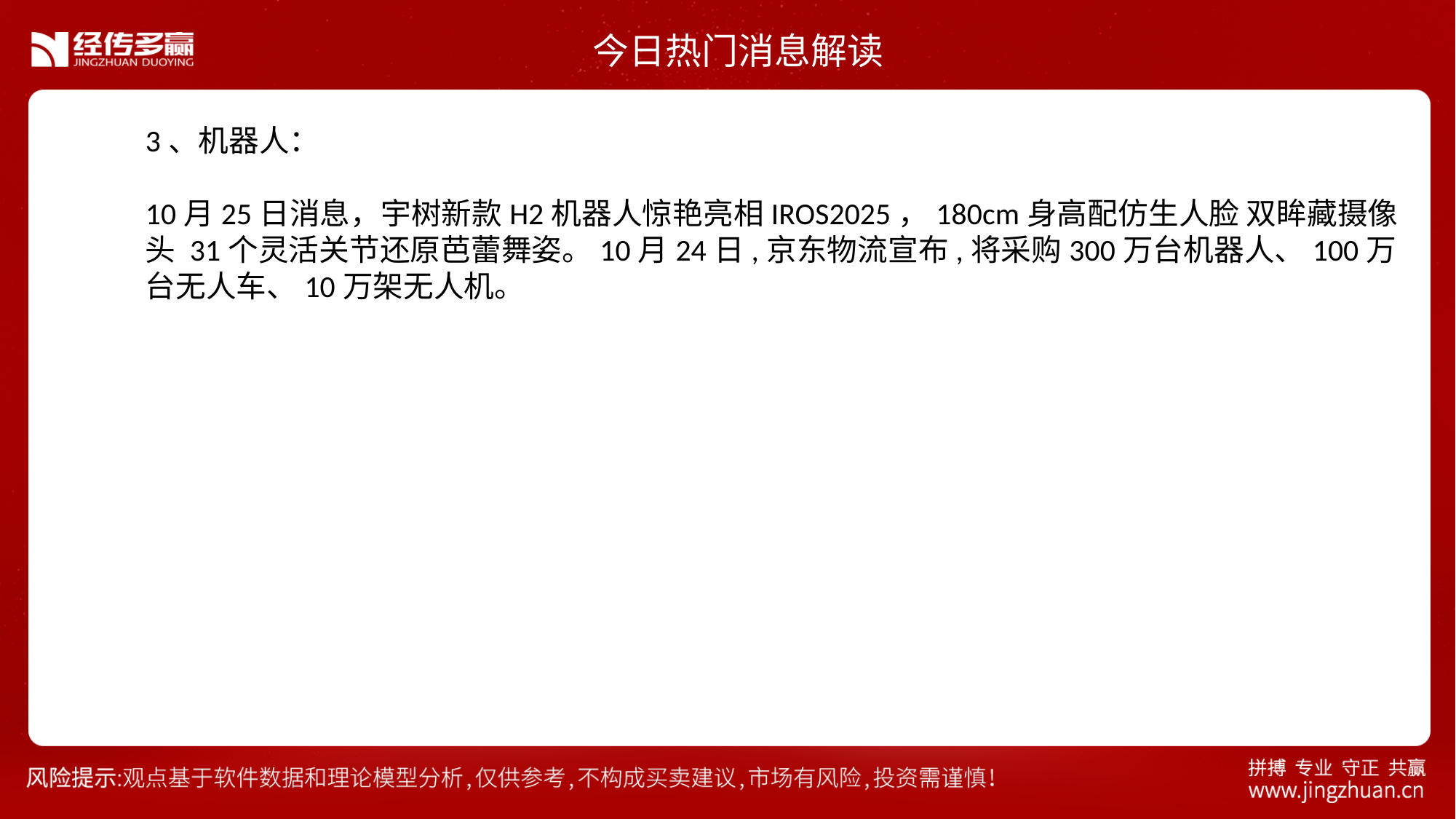

今日热门消息解读
3、机器人：

10月25日消息，宇树新款H2机器人惊艳亮相IROS2025，180cm身高配仿生人脸 双眸藏摄像头 31个灵活关节还原芭蕾舞姿。10月24日,京东物流宣布,将采购300万台机器人、100万台无人车、10万架无人机。